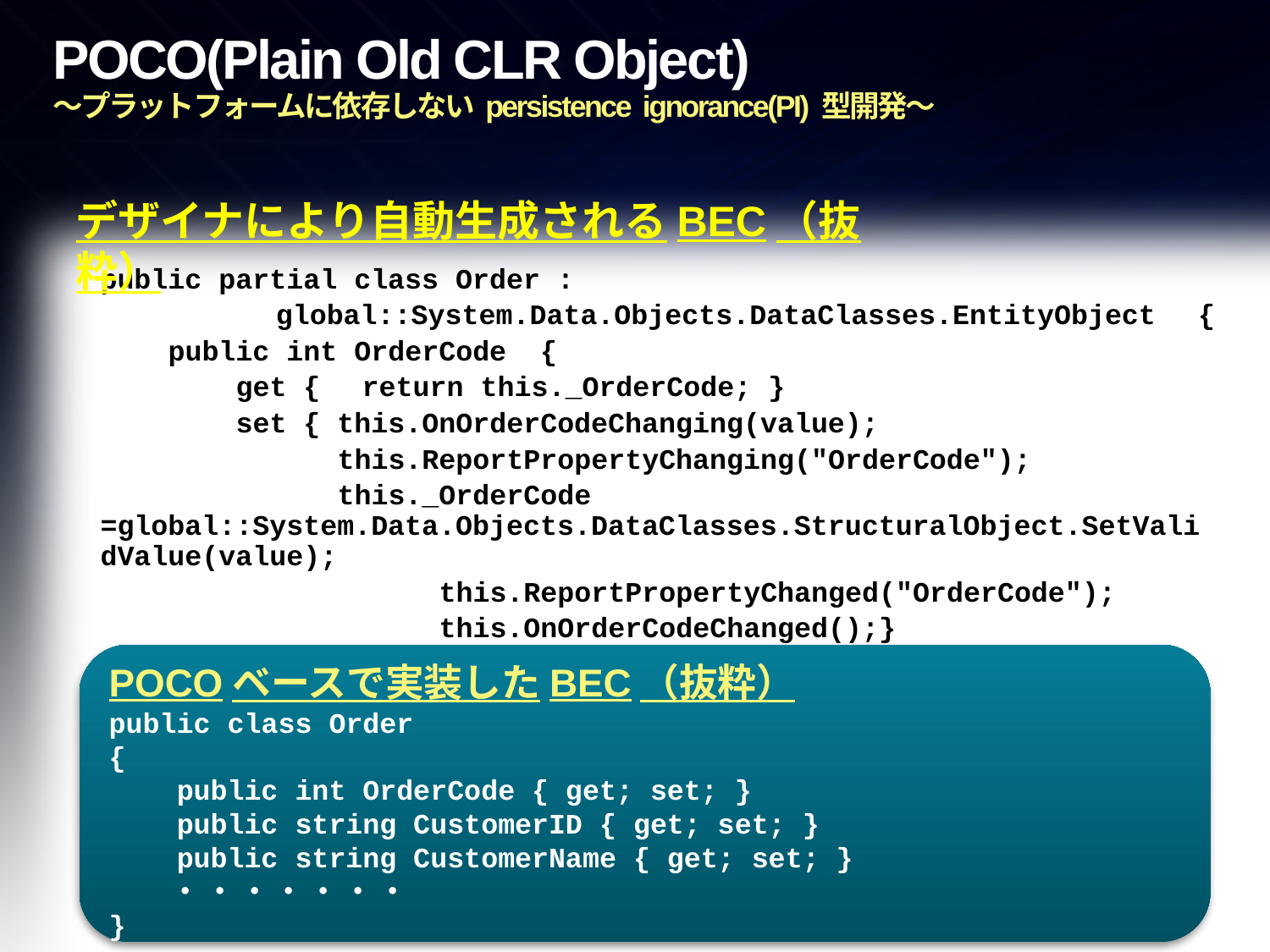

# POCO(Plain Old CLR Object) ～プラットフォームに依存しない persistence  ignorance(PI) 型開発～
デザイナにより自動生成されるBEC（抜粋）
public partial class Order :
　　　　　　global::System.Data.Objects.DataClasses.EntityObject　{
    public int OrderCode  {
        get {　return this._OrderCode; }
        set { this.OnOrderCodeChanging(value);
              this.ReportPropertyChanging("OrderCode");
              this._OrderCode                         =global::System.Data.Objects.DataClasses.StructuralObject.SetValidValue(value);
                    this.ReportPropertyChanged("OrderCode");
                    this.OnOrderCodeChanged();}
　　　}
　　　partial void OnOrderCodeChanging(int value);
         partial void OnOrderCodeChanged();
・ ・ ・ ・ ・ ・ ・ ・

POCOベースで実装したBEC（抜粋）
public class Order
{
    public int OrderCode { get; set; }
    public string CustomerID { get; set; }
    public string CustomerName { get; set; }
　　 ・ ・ ・ ・ ・ ・ ・
}